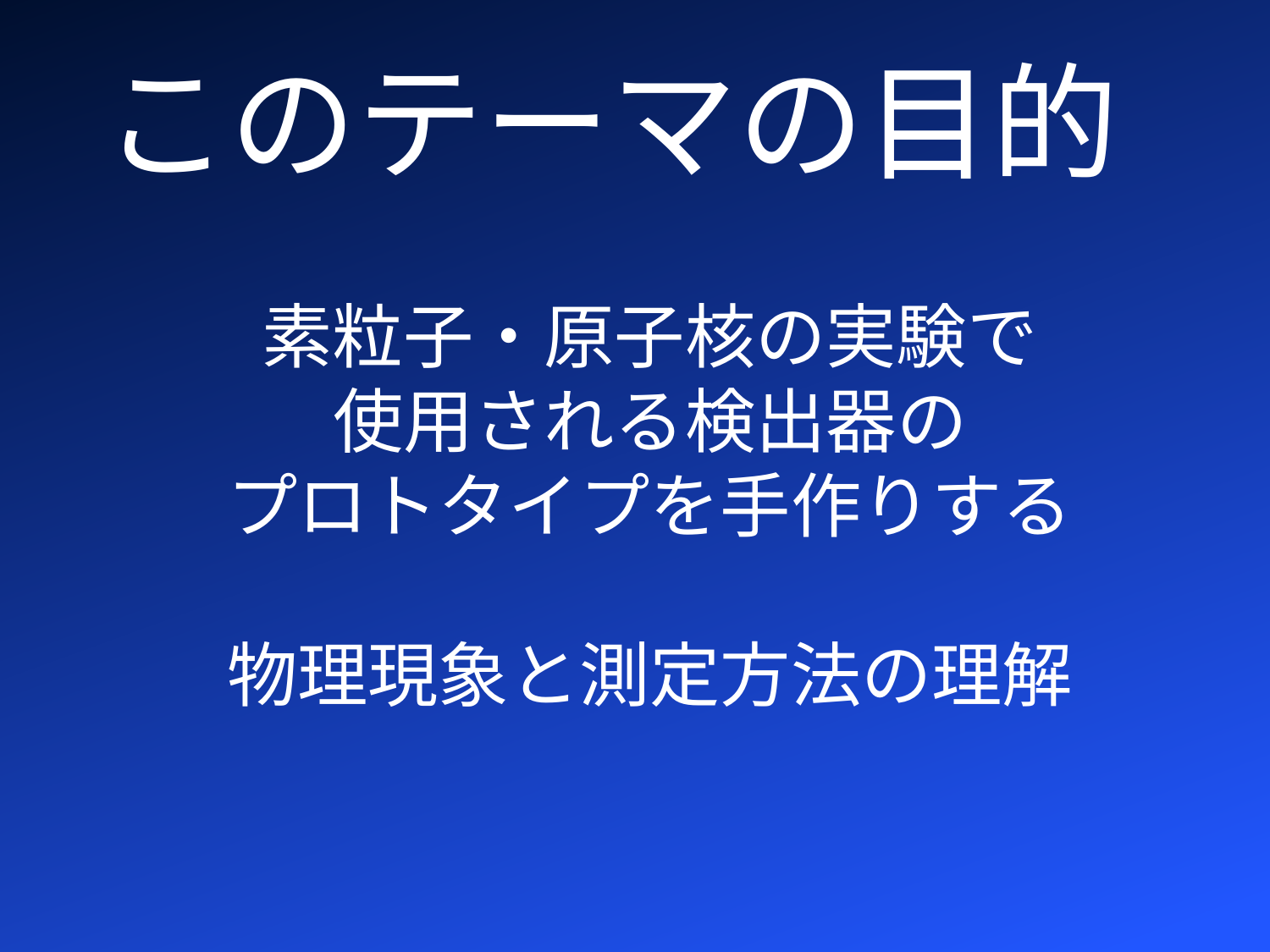

このテーマの目的
素粒子・原子核の実験で
使用される検出器の
プロトタイプを手作りする

物理現象と測定方法の理解